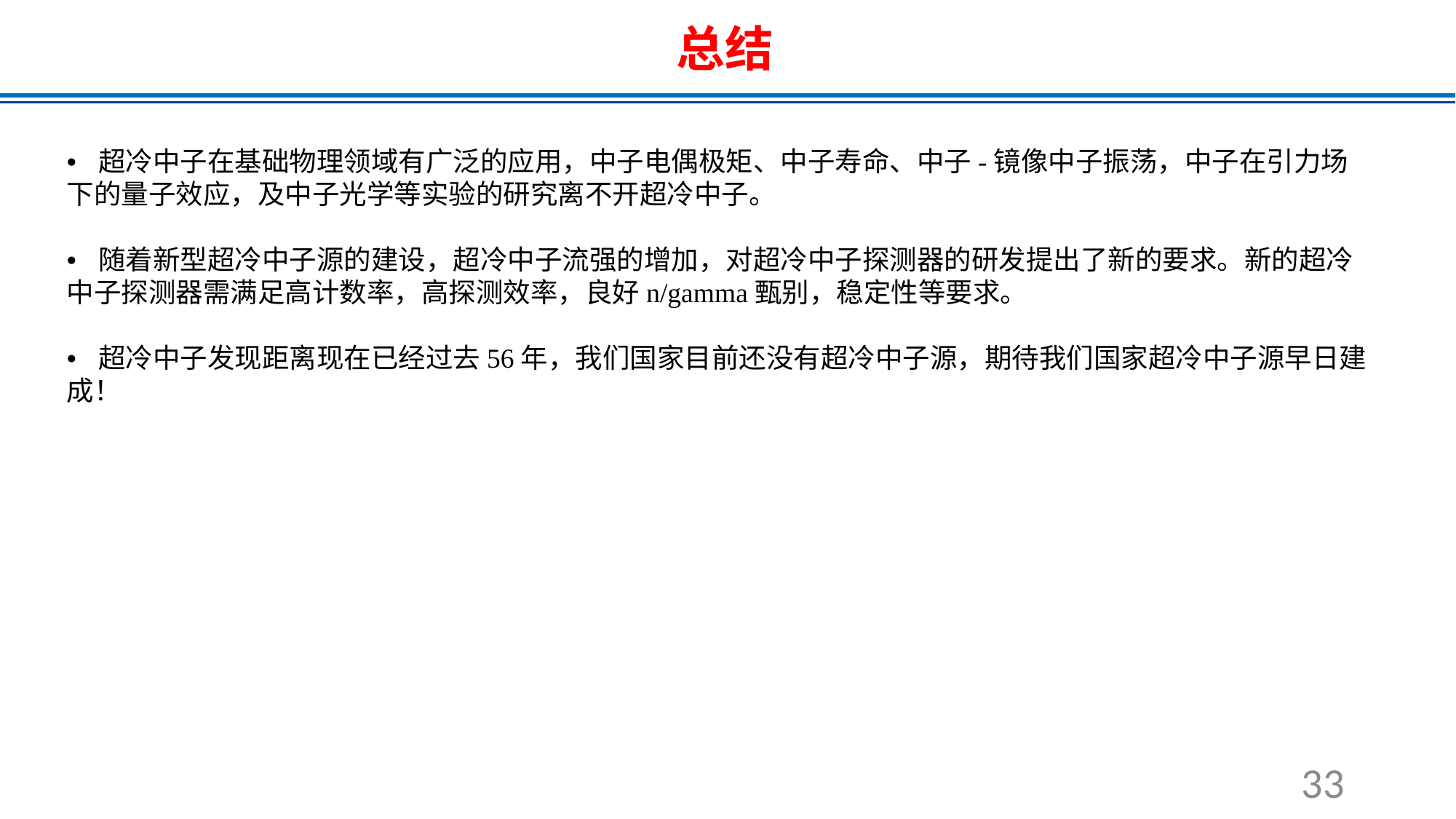

# 总结
•  超冷中子在基础物理领域有广泛的应用，中子电偶极矩、中子寿命、中子-镜像中子振荡，中子在引力场下的量子效应，及中子光学等实验的研究离不开超冷中子。

•  随着新型超冷中子源的建设，超冷中子流强的增加，对超冷中子探测器的研发提出了新的要求。新的超冷中子探测器需满足高计数率，高探测效率，良好n/gamma甄别，稳定性等要求。

•  超冷中子发现距离现在已经过去56年，我们国家目前还没有超冷中子源，期待我们国家超冷中子源早日建成！

33